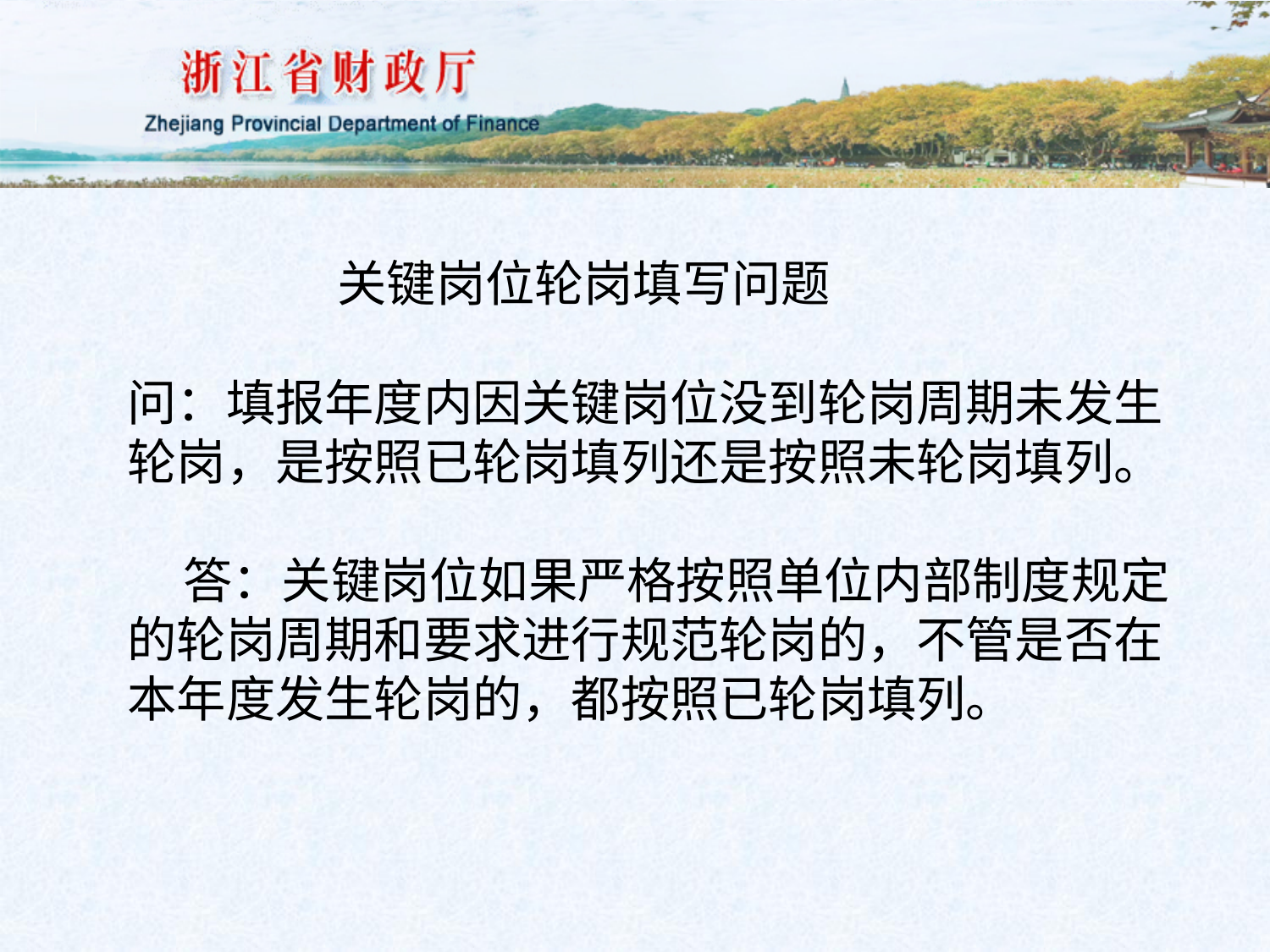

关键岗位轮岗填写问题
问：填报年度内因关键岗位没到轮岗周期未发生轮岗，是按照已轮岗填列还是按照未轮岗填列。答：关键岗位如果严格按照单位内部制度规定的轮岗周期和要求进行规范轮岗的，不管是否在本年度发生轮岗的，都按照已轮岗填列。